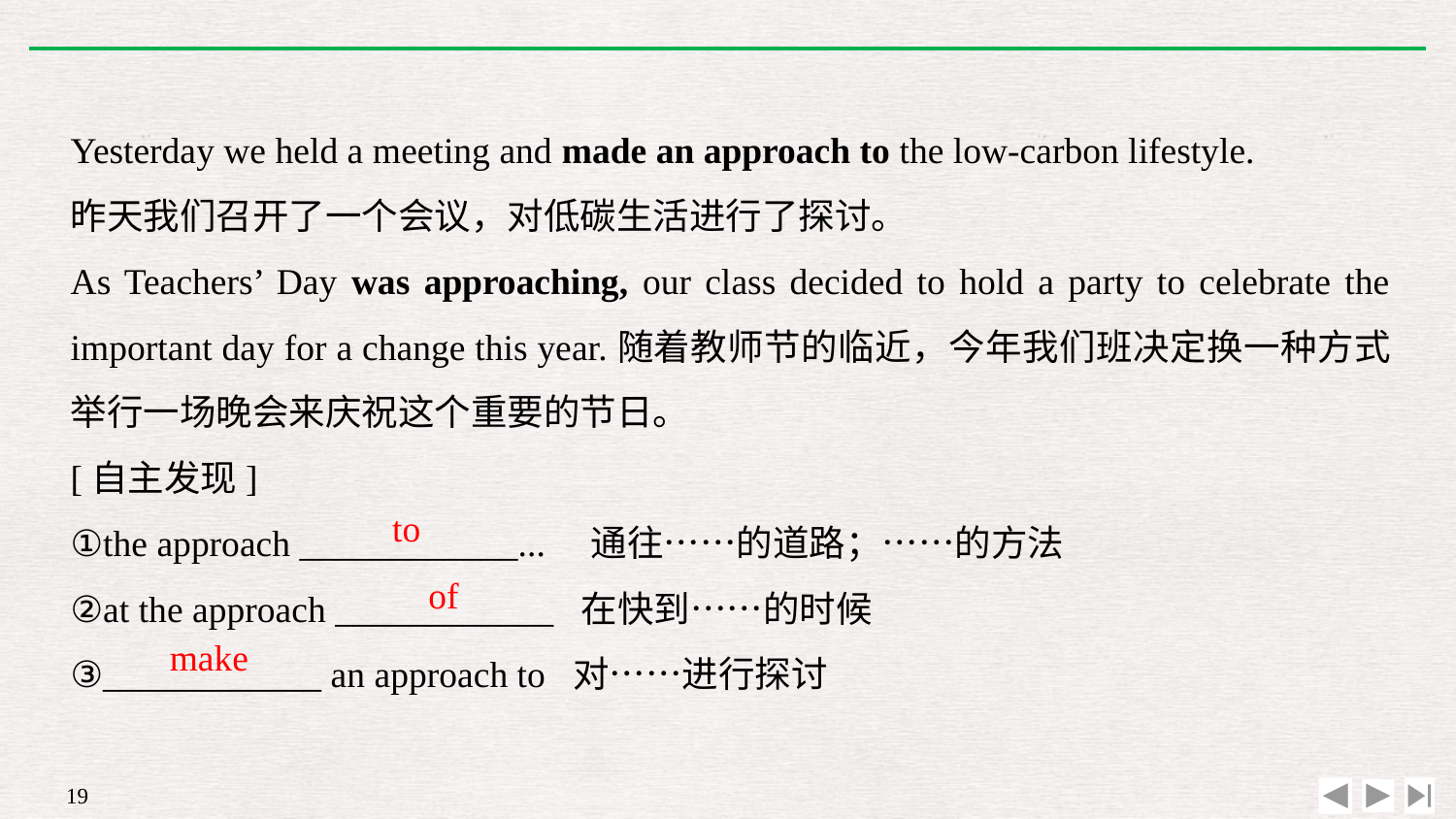

Yesterday we held a meeting and made an approach to the low-carbon lifestyle.
昨天我们召开了一个会议，对低碳生活进行了探讨。
As Teachers’ Day was approaching, our class decided to hold a party to celebrate the important day for a change this year.随着教师节的临近，今年我们班决定换一种方式举行一场晚会来庆祝这个重要的节日。
[自主发现]
①the approach ____________...　通往……的道路；……的方法
②at the approach ____________  在快到……的时候
③____________ an approach to  对……进行探讨
to
of
make